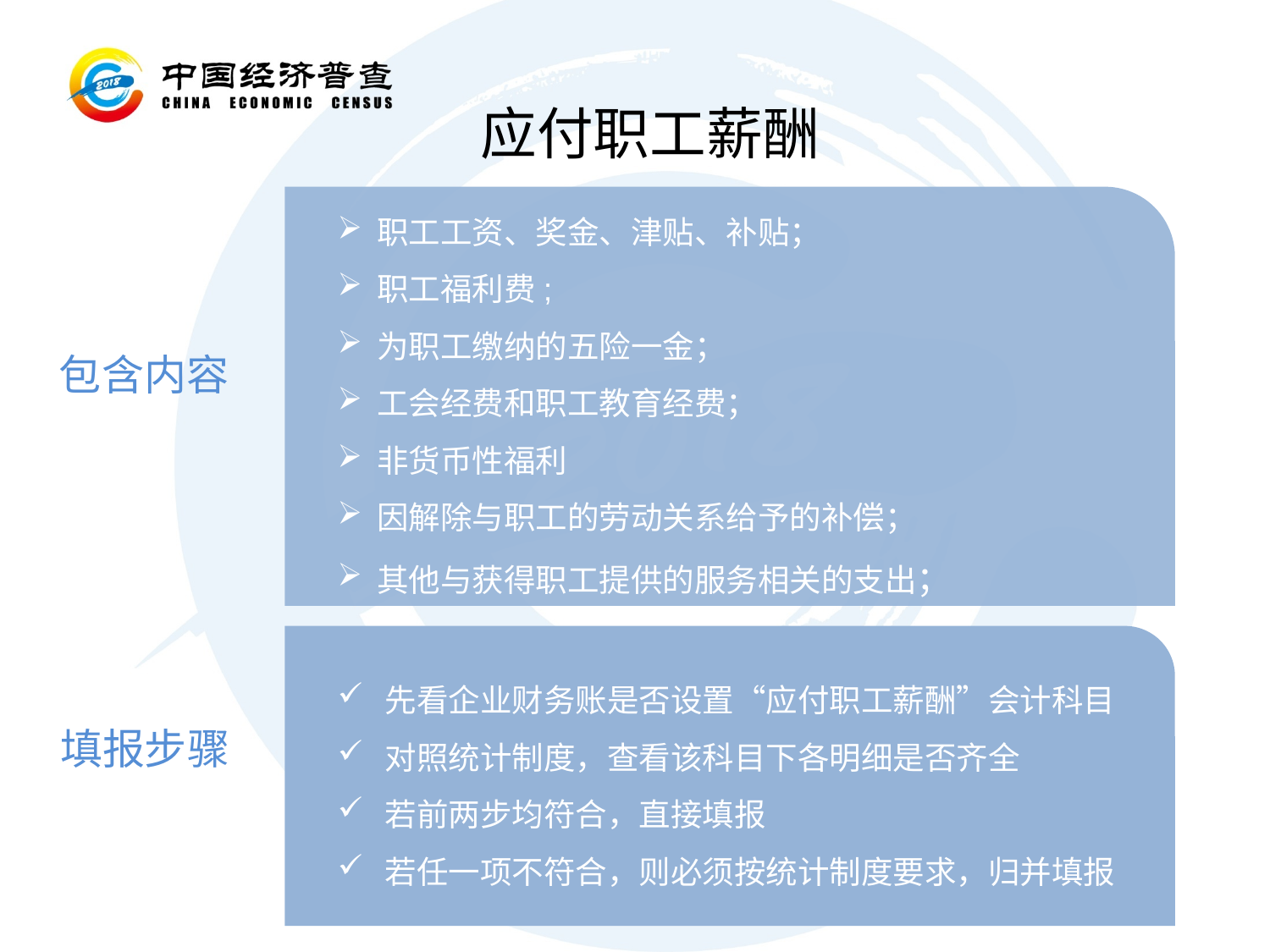

# 应付职工薪酬
职工工资、奖金、津贴、补贴；
职工福利费;
为职工缴纳的五险一金；
工会经费和职工教育经费；
非货币性福利
因解除与职工的劳动关系给予的补偿；
其他与获得职工提供的服务相关的支出；
包含内容
先看企业财务账是否设置“应付职工薪酬”会计科目
对照统计制度，查看该科目下各明细是否齐全
若前两步均符合，直接填报
若任一项不符合，则必须按统计制度要求，归并填报
填报步骤